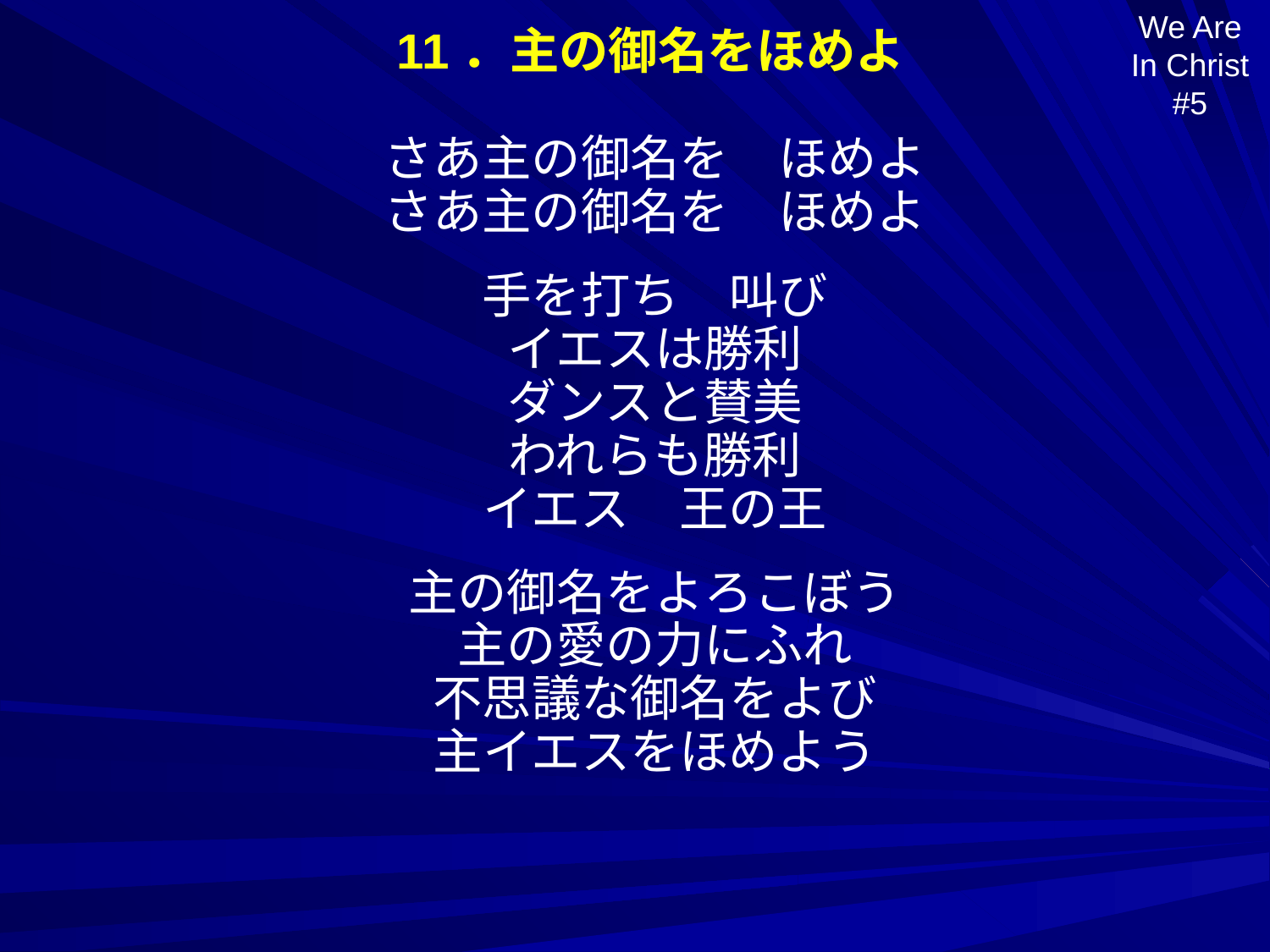

11．主の御名をほめよ
We Are In Christ #5

さあ主の御名を　ほめよ
さあ主の御名を　ほめよ

手を打ち　叫び
イエスは勝利
ダンスと賛美
われらも勝利
イエス　王の王

主の御名をよろこぼう
主の愛の力にふれ
不思議な御名をよび
主イエスをほめよう